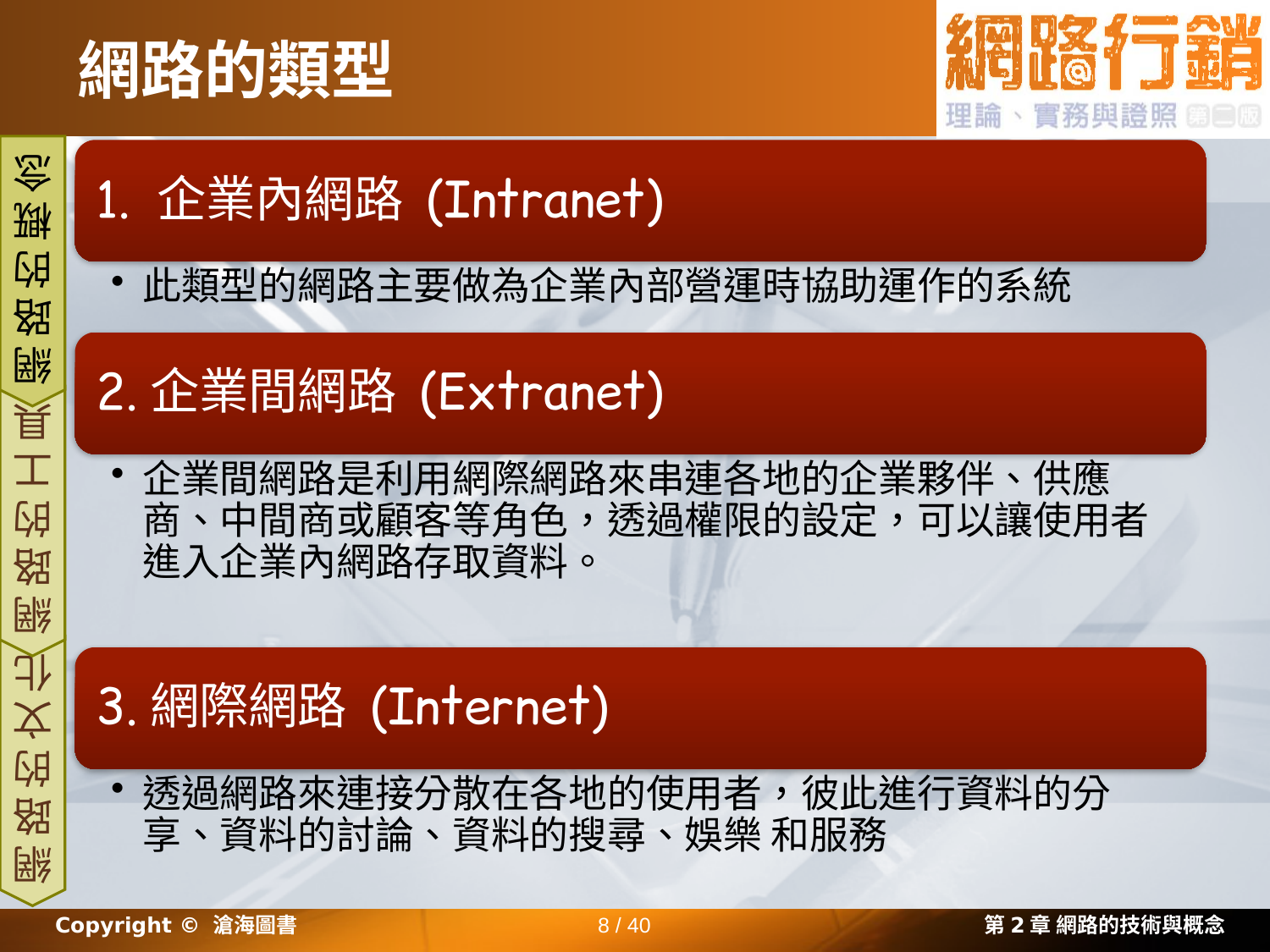

# 網路的類型
1. 企業內網路 (Intranet)
此類型的網路主要做為企業內部營運時協助運作的系統
2.企業間網路 (Extranet)
企業間網路是利用網際網路來串連各地的企業夥伴、供應商、中間商或顧客等角色，透過權限的設定，可以讓使用者進入企業內網路存取資料。
3.網際網路 (Internet)
透過網路來連接分散在各地的使用者，彼此進行資料的分享、資料的討論、資料的搜尋、娛樂 和服務
網路的概念
網路的工具
網路的文化
Copyright © 滄海圖書
8 / 40
第2章 網路的技術與概念